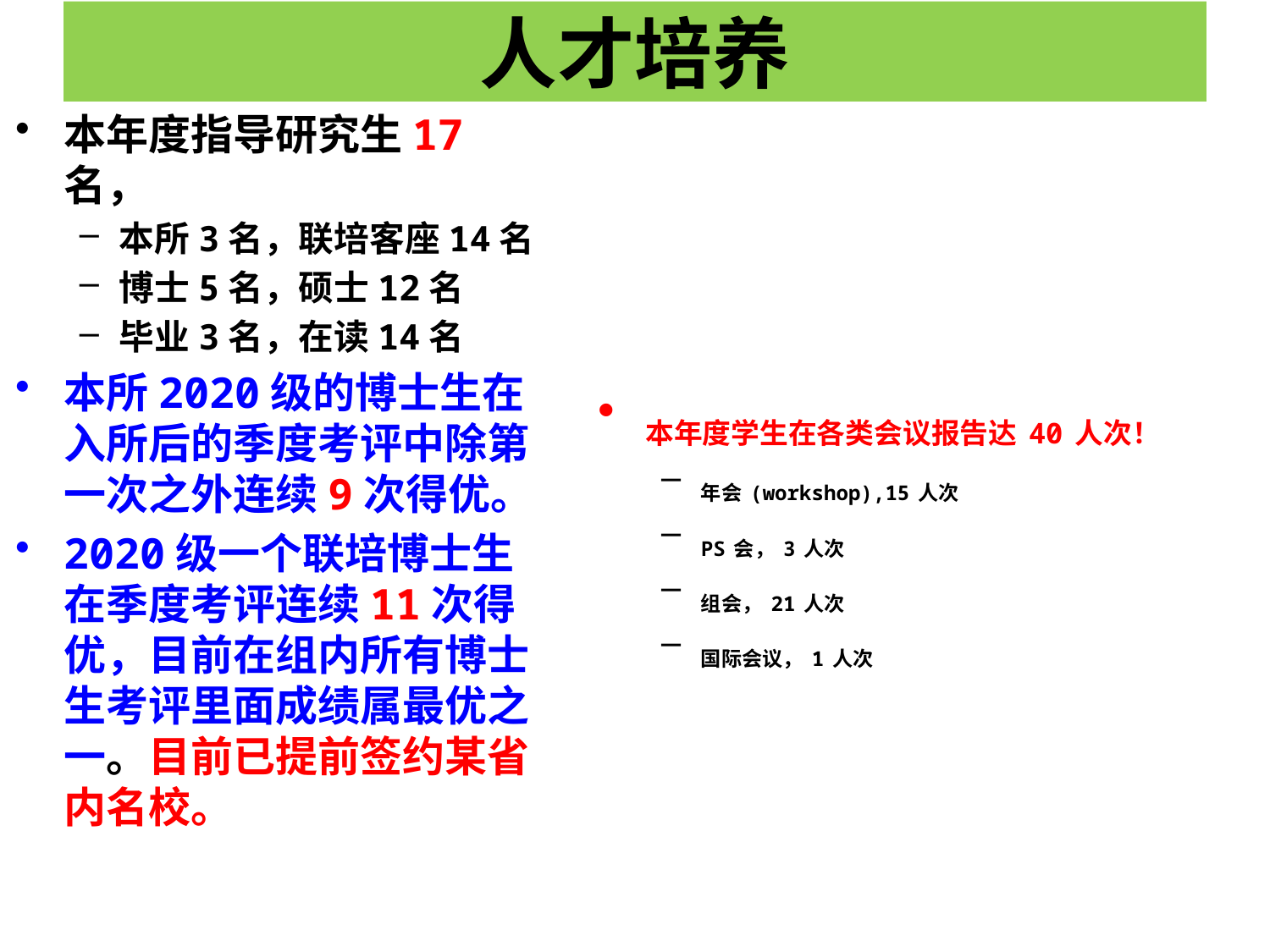

# 人才培养
本年度指导研究生17名，
本所3名，联培客座14名
博士5名，硕士12名
毕业3名，在读14名
本所2020级的博士生在入所后的季度考评中除第一次之外连续9次得优。
2020级一个联培博士生在季度考评连续11次得优，目前在组内所有博士生考评里面成绩属最优之一。目前已提前签约某省内名校。
本年度学生在各类会议报告达40人次！
年会(workshop),15人次
PS会，3人次
组会，21人次
国际会议，1人次